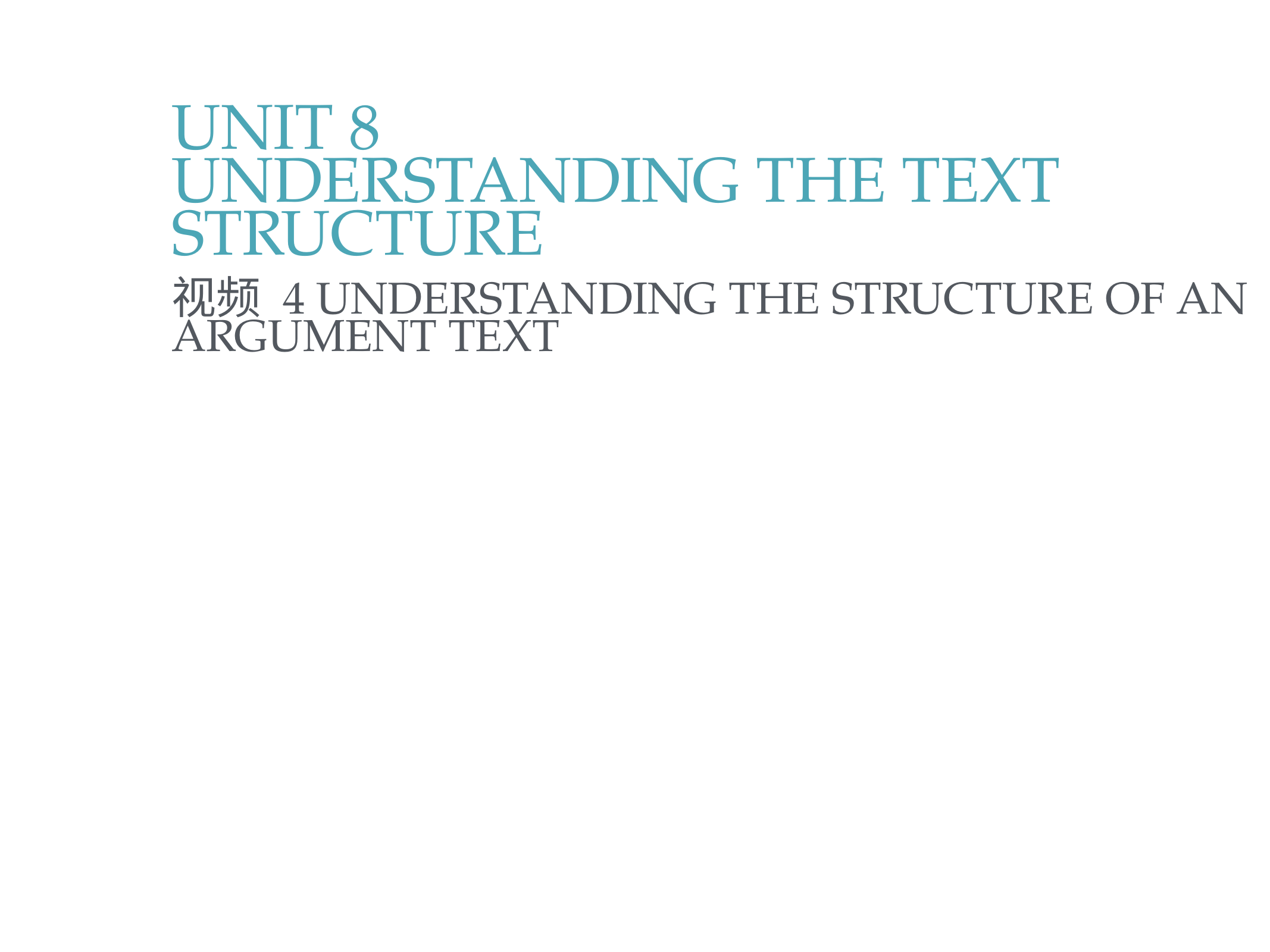

Unit 8
Understanding the Text Structure

视频 4 Understanding the Structure of an Argument Text